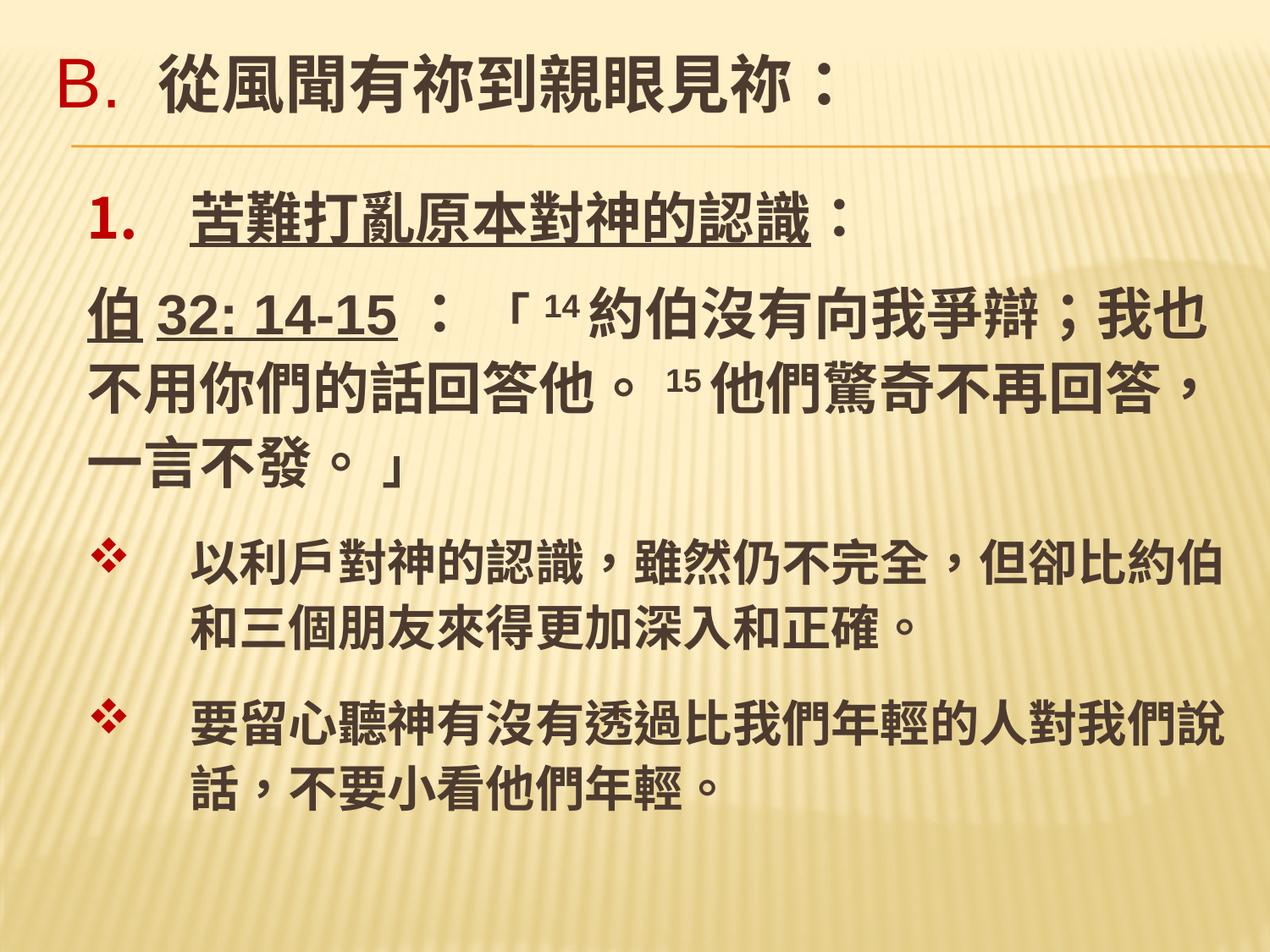

# B. 從風聞有祢到親眼見祢：
苦難打亂原本對神的認識：
伯32: 14-15： 「 14約伯沒有向我爭辯；我也不用你們的話回答他。15他們驚奇不再回答，一言不發。 」
以利戶對神的認識，雖然仍不完全，但卻比約伯和三個朋友來得更加深入和正確。
要留心聽神有沒有透過比我們年輕的人對我們說話，不要小看他們年輕。